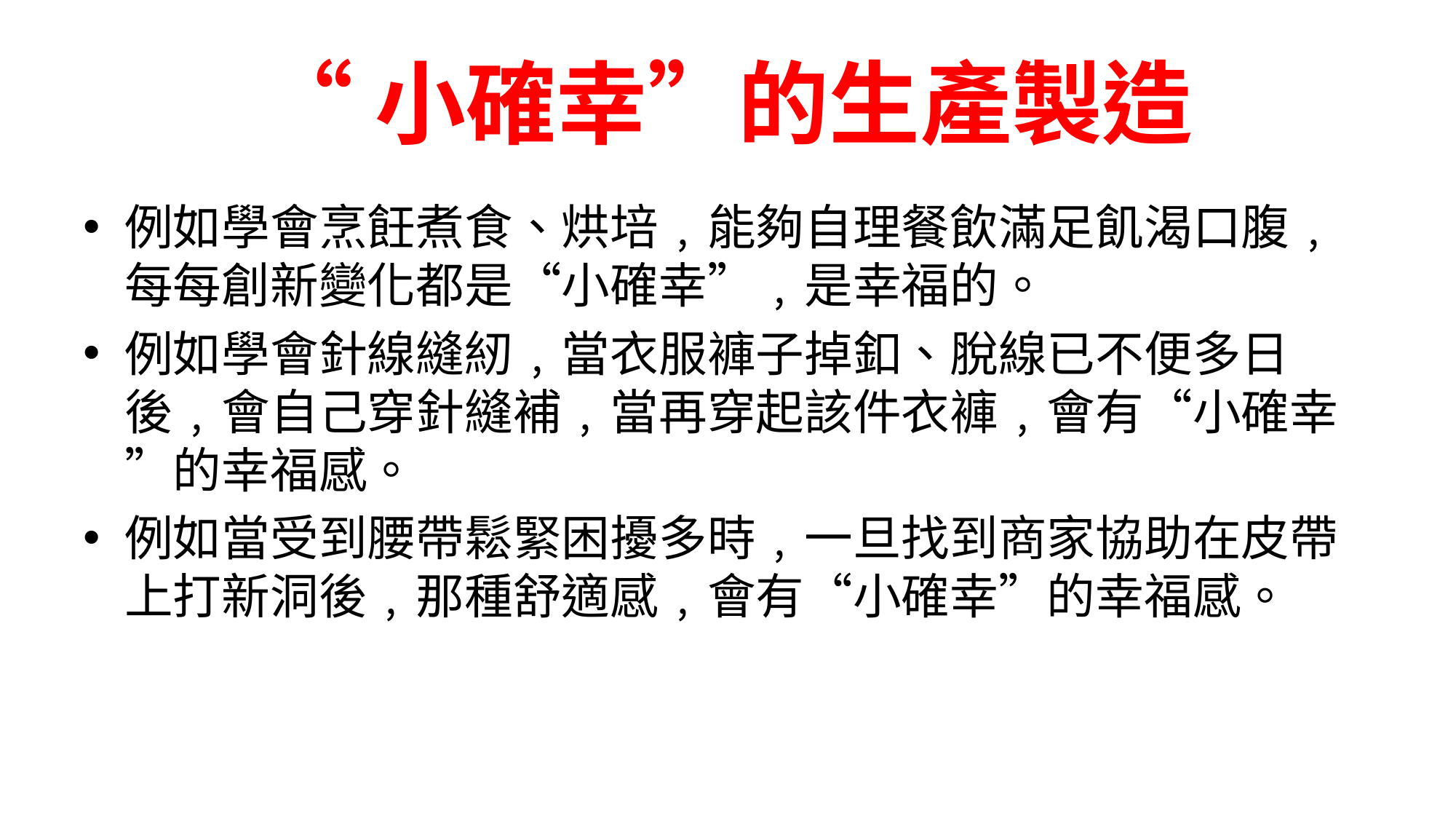

# “小確幸”的生產製造
例如學會烹飪煮食、烘培﹐能夠自理餐飲滿足飢渴口腹﹐每每創新變化都是“小確幸”﹐是幸福的。
例如學會針線縫紉﹐當衣服褲子掉釦、脫線已不便多日後﹐會自己穿針縫補﹐當再穿起該件衣褲﹐會有“小確幸”的幸福感。
例如當受到腰帶鬆緊困擾多時﹐一旦找到商家協助在皮帶上打新洞後﹐那種舒適感﹐會有“小確幸”的幸福感。